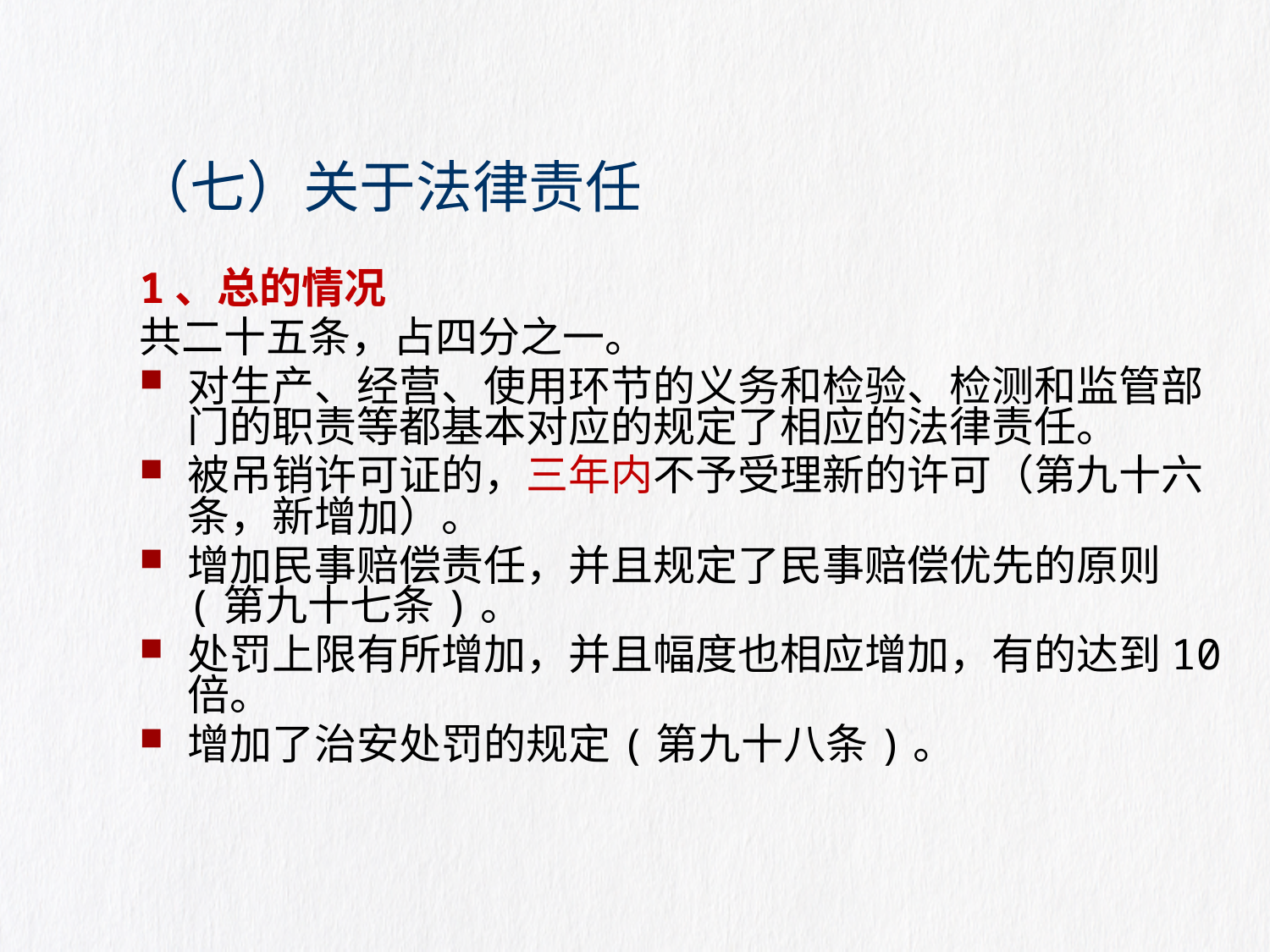

# （七）关于法律责任
1、总的情况
共二十五条，占四分之一。
对生产、经营、使用环节的义务和检验、检测和监管部门的职责等都基本对应的规定了相应的法律责任。
被吊销许可证的，三年内不予受理新的许可（第九十六条，新增加）。
增加民事赔偿责任，并且规定了民事赔偿优先的原则(第九十七条)。
处罚上限有所增加，并且幅度也相应增加，有的达到10倍。
增加了治安处罚的规定(第九十八条)。
58